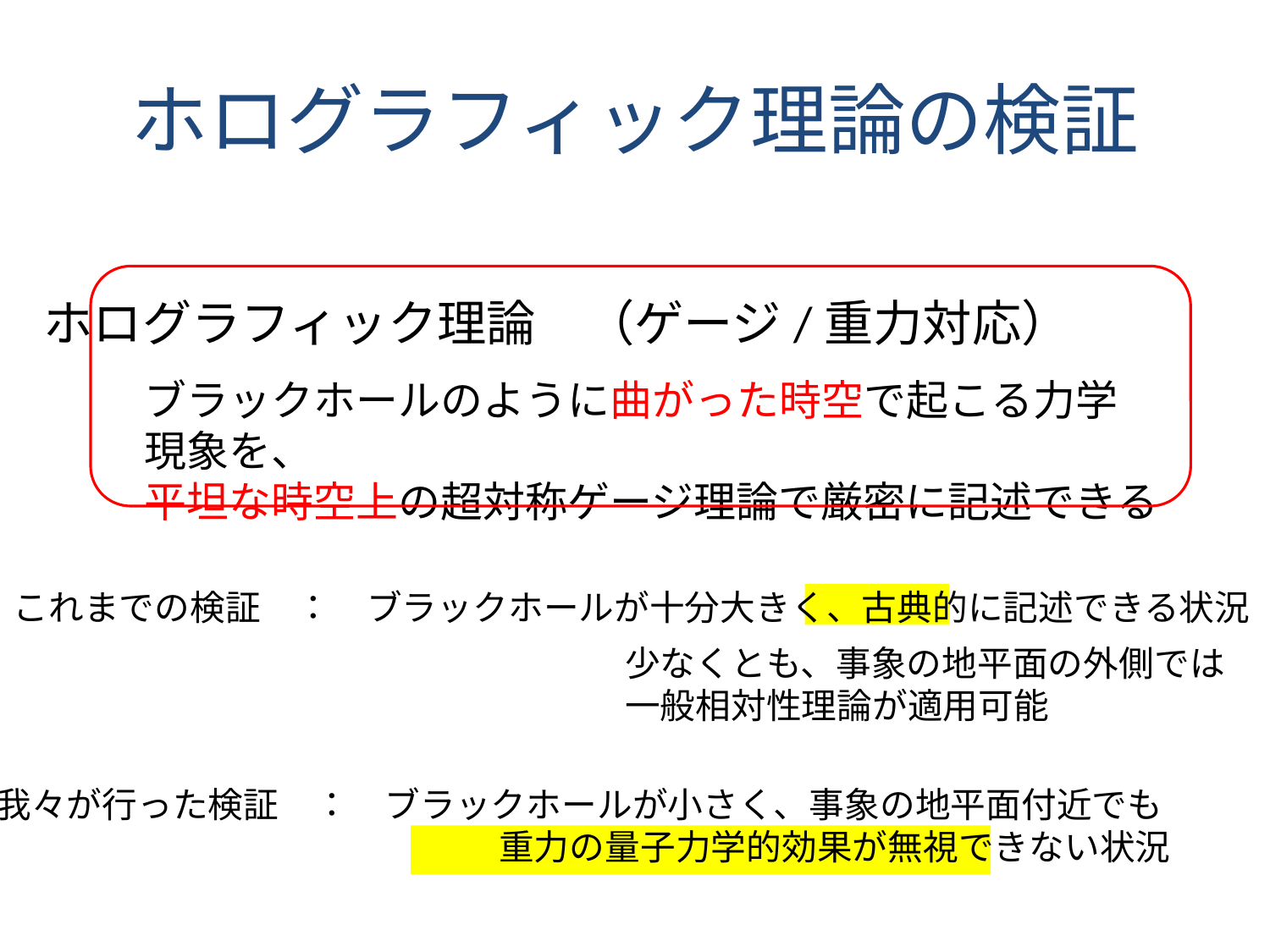

# ホログラフィック理論の検証

ホログラフィック理論　（ゲージ/重力対応）
ブラックホールのように曲がった時空で起こる力学現象を、
平坦な時空上の超対称ゲージ理論で厳密に記述できる
これまでの検証　：　ブラックホールが十分大きく、古典的に記述できる状況

少なくとも、事象の地平面の外側では
一般相対性理論が適用可能
我々が行った検証　：　ブラックホールが小さく、事象の地平面付近でも
　　　　　　　　　　　　　　 重力の量子力学的効果が無視できない状況